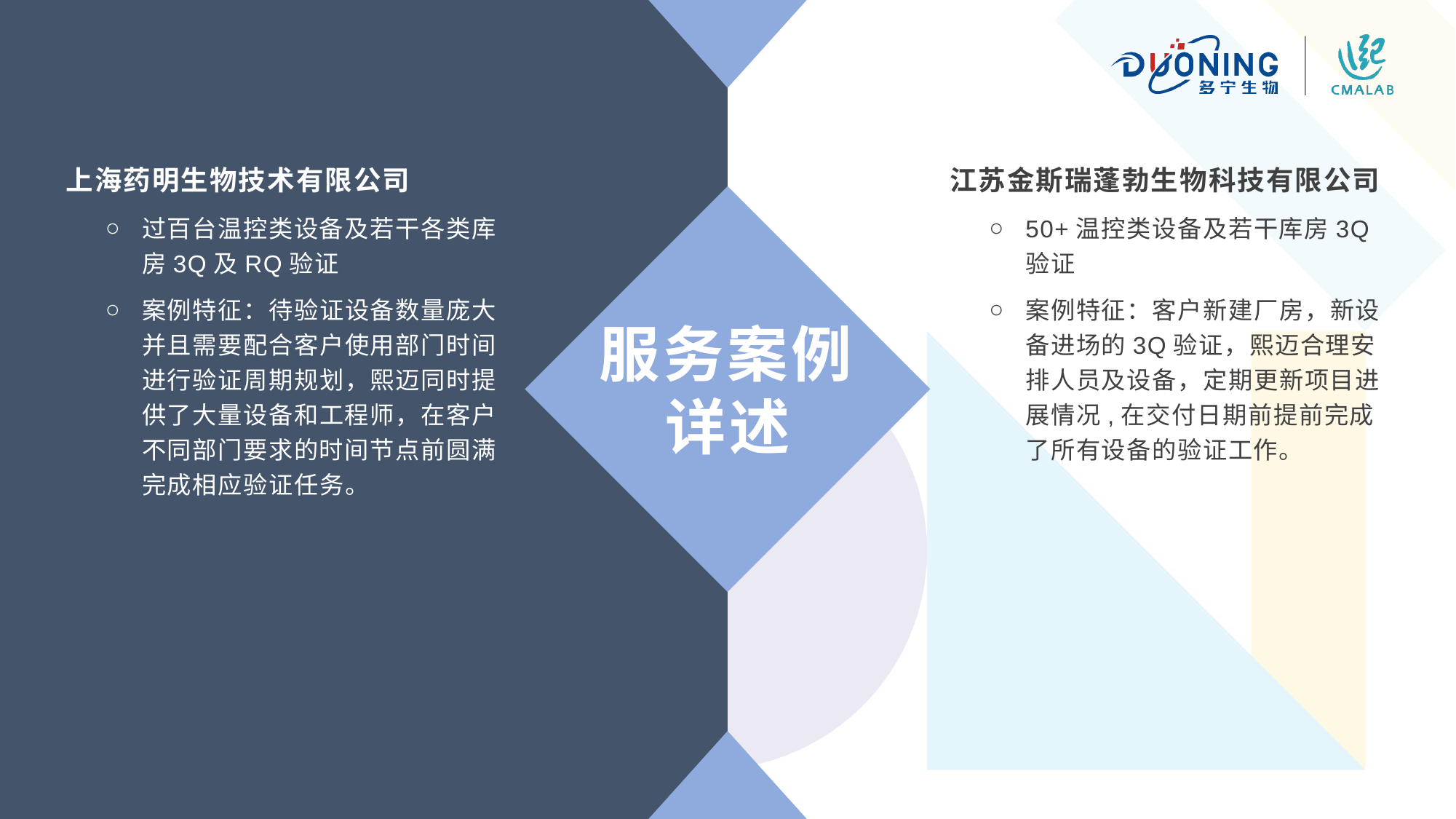

上海药明生物技术有限公司
过百台温控类设备及若干各类库房3Q及RQ验证
案例特征：待验证设备数量庞大并且需要配合客户使用部门时间进行验证周期规划，熙迈同时提供了大量设备和工程师，在客户不同部门要求的时间节点前圆满完成相应验证任务。
江苏金斯瑞蓬勃生物科技有限公司
50+温控类设备及若干库房3Q验证
案例特征：客户新建厂房，新设备进场的3Q验证，熙迈合理安排人员及设备，定期更新项目进展情况,在交付日期前提前完成了所有设备的验证工作。

服务案例详述